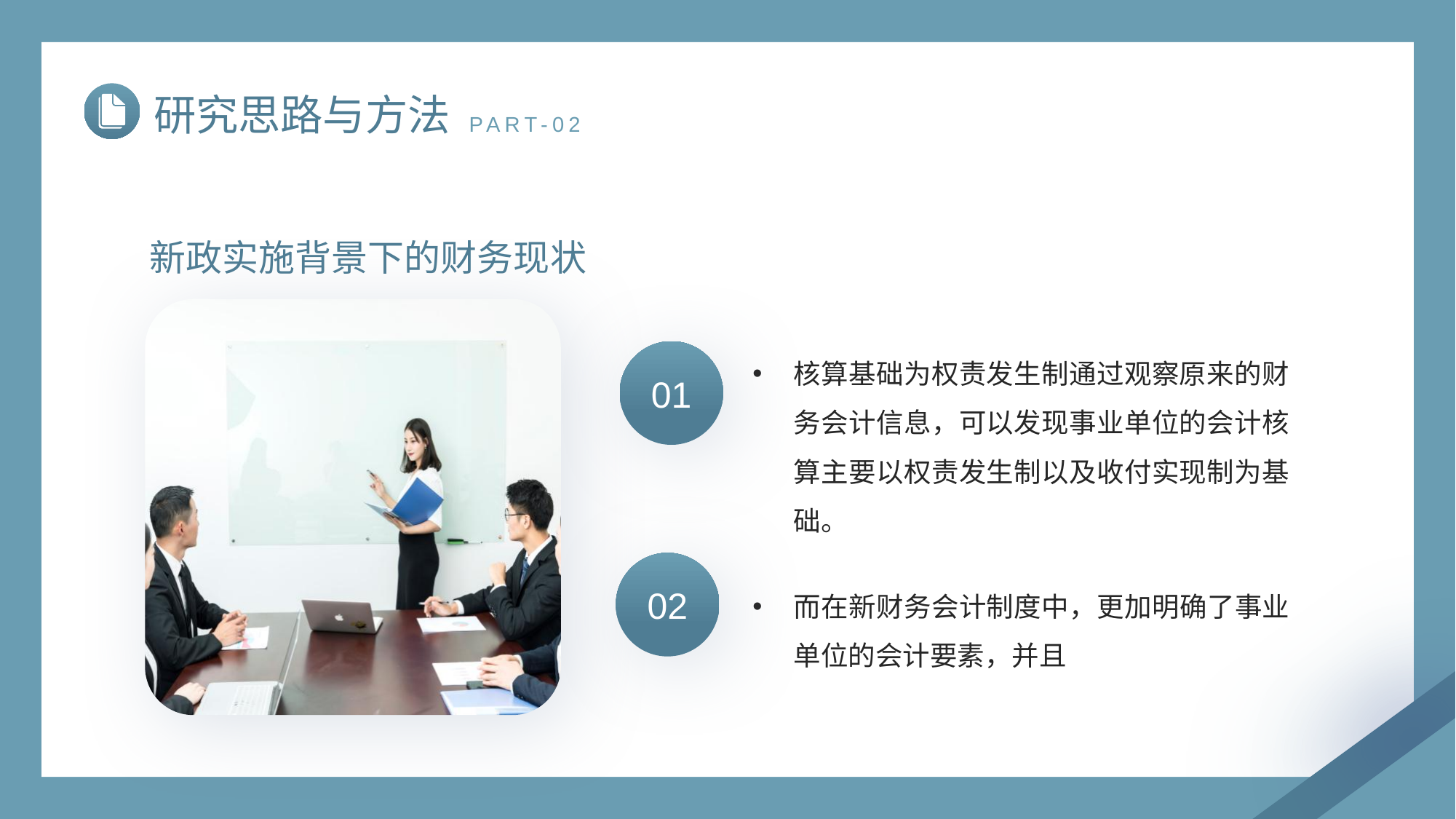

研究思路与方法
PART-02
新政实施背景下的财务现状

核算基础为权责发生制通过观察原来的财务会计信息，可以发现事业单位的会计核算主要以权责发生制以及收付实现制为基础。
01
02
而在新财务会计制度中，更加明确了事业单位的会计要素，并且